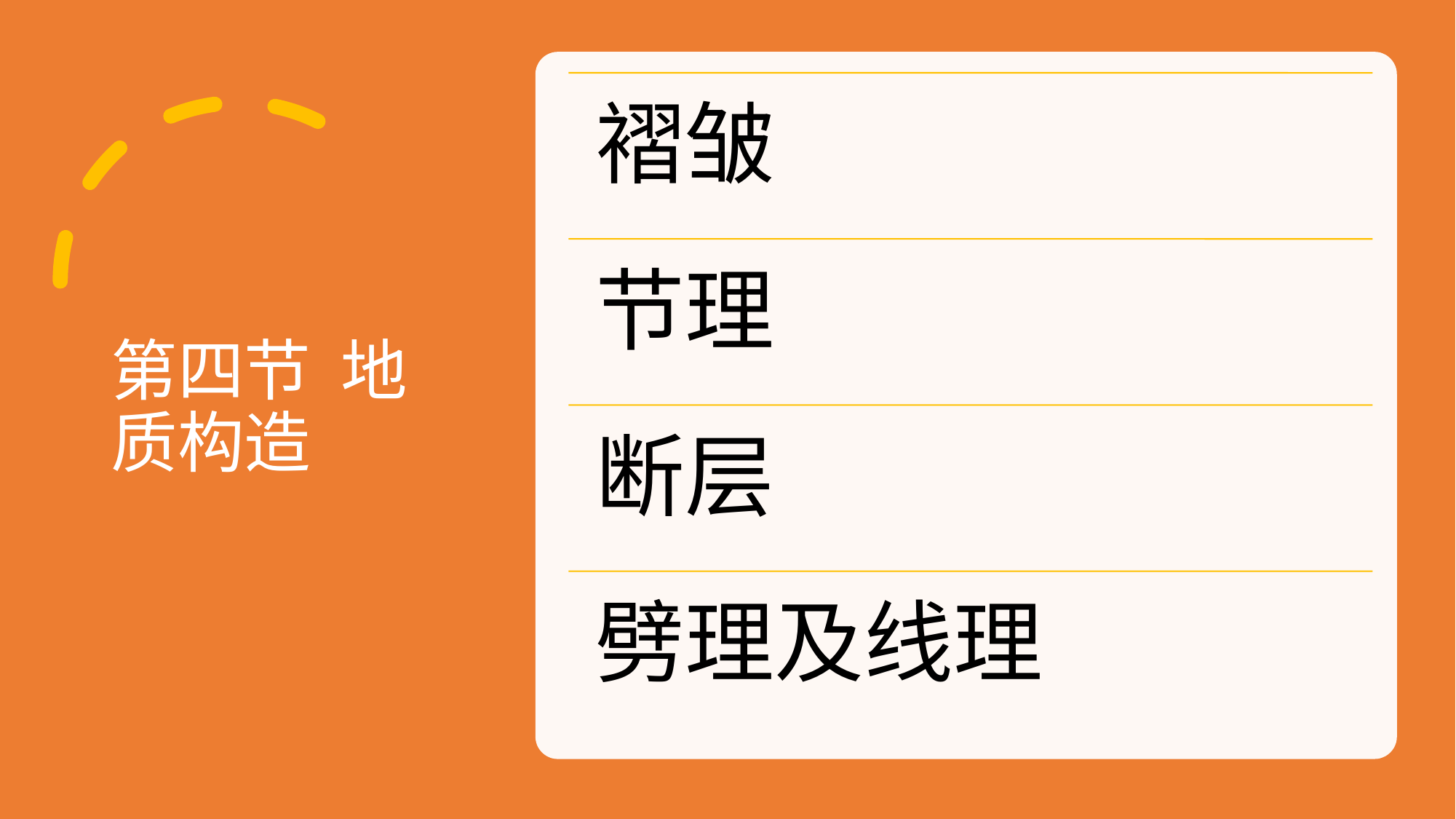

褶皱
节理
断层
劈理及线理
# 第四节  地质构造